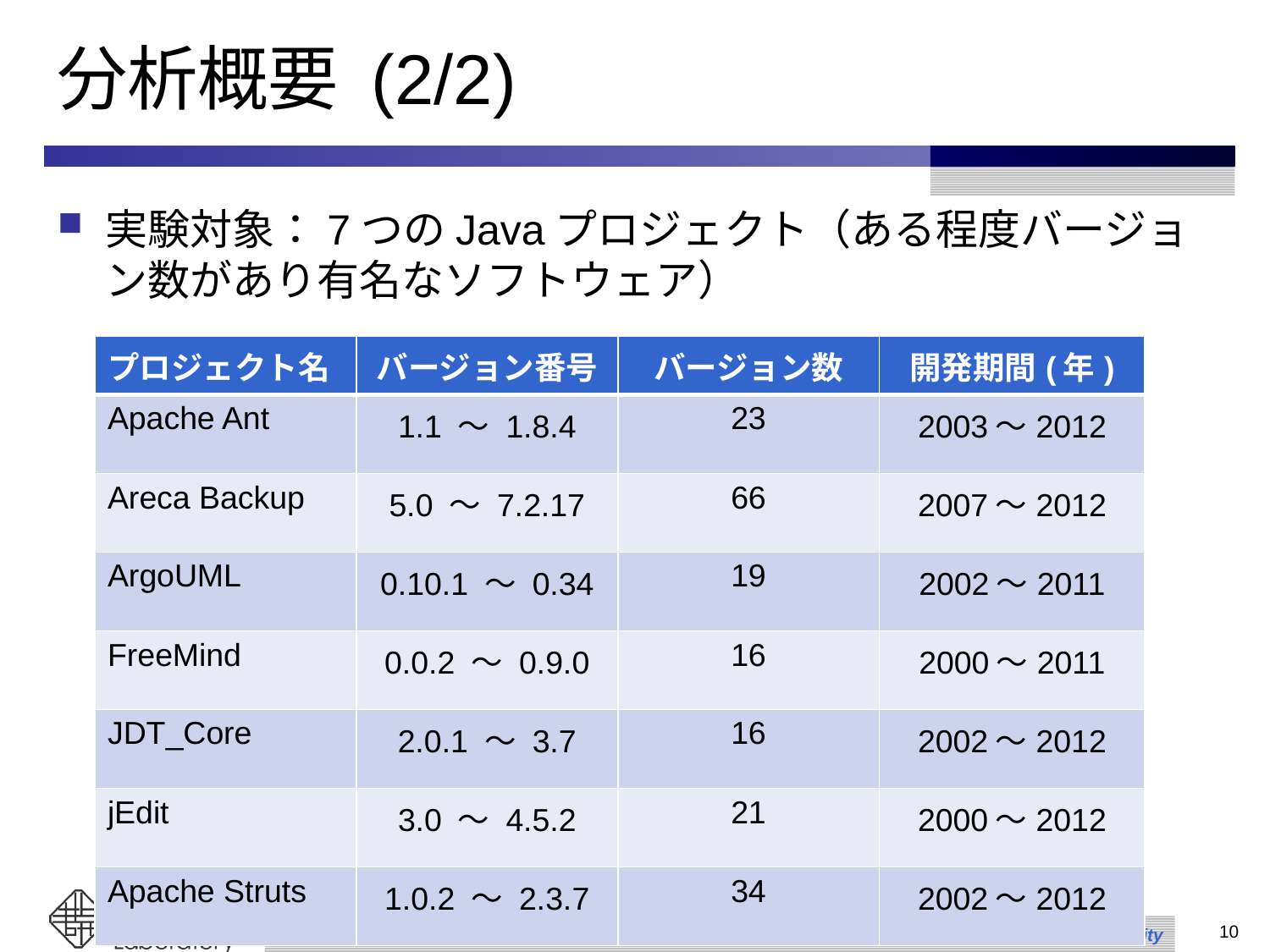

# 分析概要 (2/2)
実験対象：7つのJavaプロジェクト（ある程度バージョン数があり有名なソフトウェア）
| プロジェクト名 | バージョン番号 | バージョン数 | 開発期間(年) |
| --- | --- | --- | --- |
| Apache Ant | 1.1 ～ 1.8.4 | 23 | 2003～2012 |
| Areca Backup | 5.0 ～ 7.2.17 | 66 | 2007～2012 |
| ArgoUML | 0.10.1 ～ 0.34 | 19 | 2002～2011 |
| FreeMind | 0.0.2 ～ 0.9.0 | 16 | 2000～2011 |
| JDT\_Core | 2.0.1 ～ 3.7 | 16 | 2002～2012 |
| jEdit | 3.0 ～ 4.5.2 | 21 | 2000～2012 |
| Apache Struts | 1.0.2 ～ 2.3.7 | 34 | 2002～2012 |
10